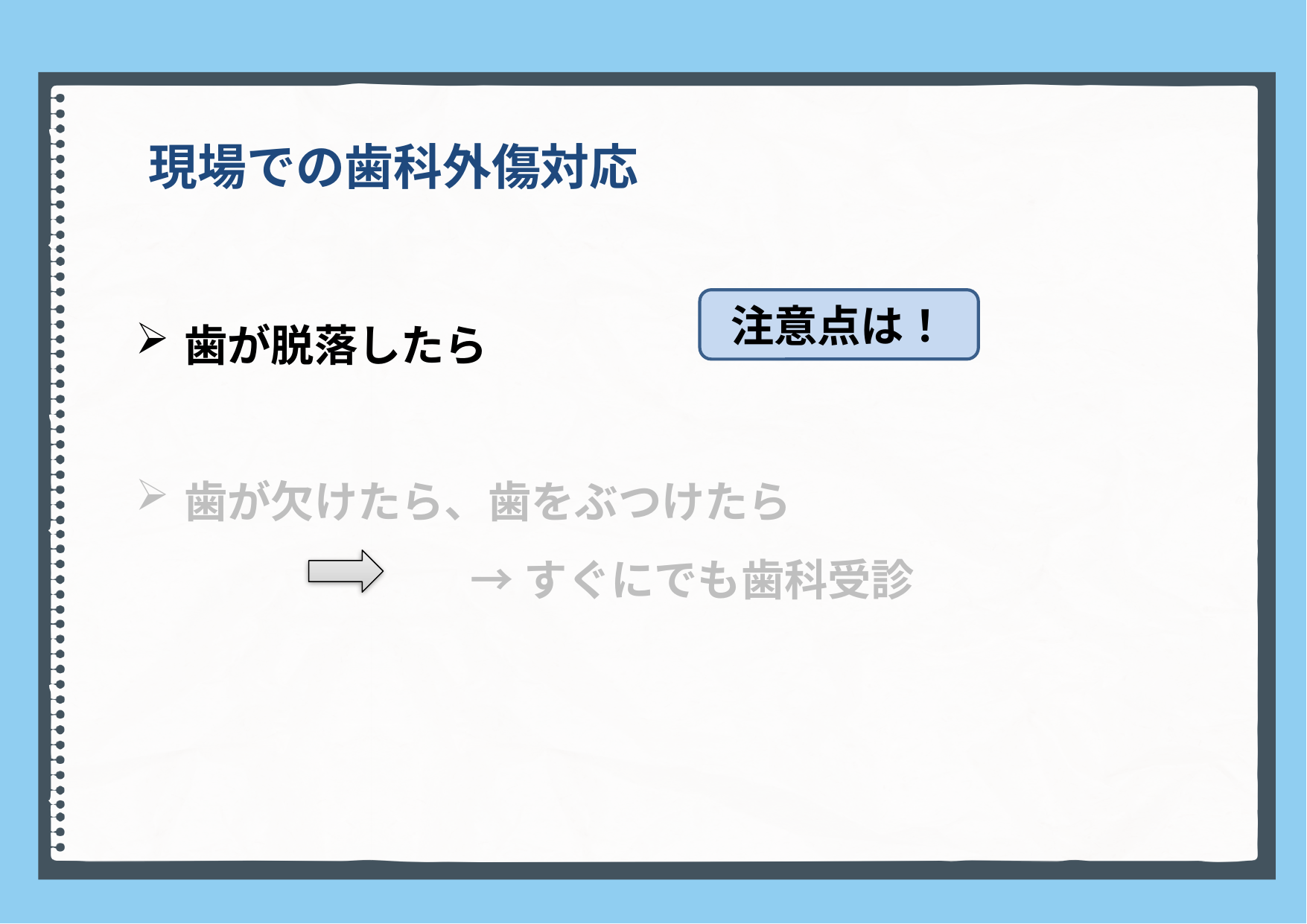

現場での歯科外傷対応
歯が脱落したら

歯が欠けたら、歯をぶつけたら
			→すぐにでも歯科受診
注意点は！